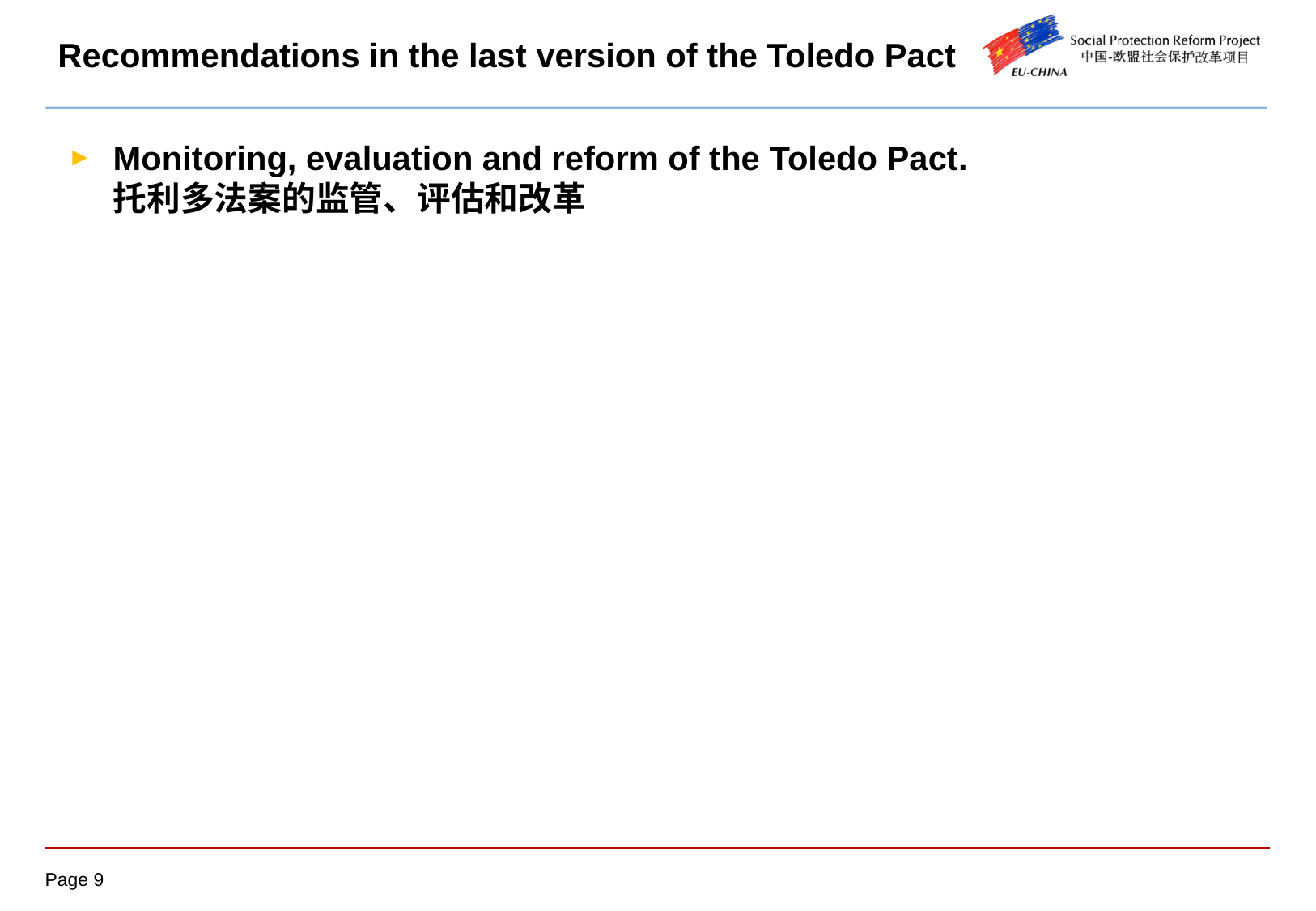

# Recommendations in the last version of the Toledo Pact
Monitoring, evaluation and reform of the Toledo Pact.
托利多法案的监管、评估和改革